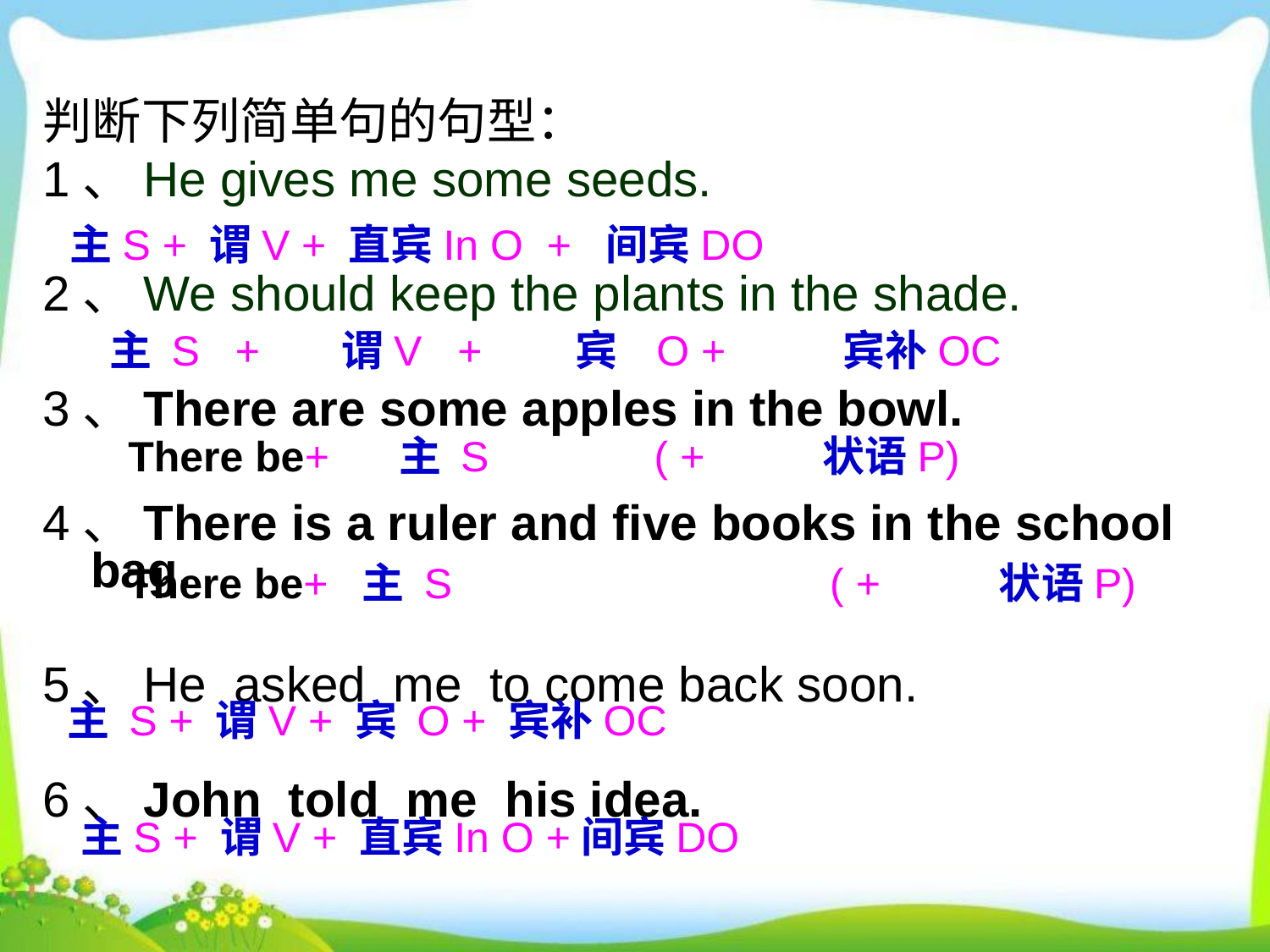

判断下列简单句的句型：
1、He gives me some seeds.

2、We should keep the plants in the shade.

3、There are some apples in the bowl.

4、There is a ruler and five books in the school bag.

5、He  asked  me  to come back soon.

6、John  told  me  his idea.

#
主S + 谓V + 直宾In O  +  间宾DO
 主 S   +      谓V   +       宾   O +         宾补OC
 There be+     主 S              ( +         状语P)
 There be+  主 S                                ( +         状语P)
 主 S + 谓V + 宾 O + 宾补OC
主S + 谓V + 直宾In O +间宾DO